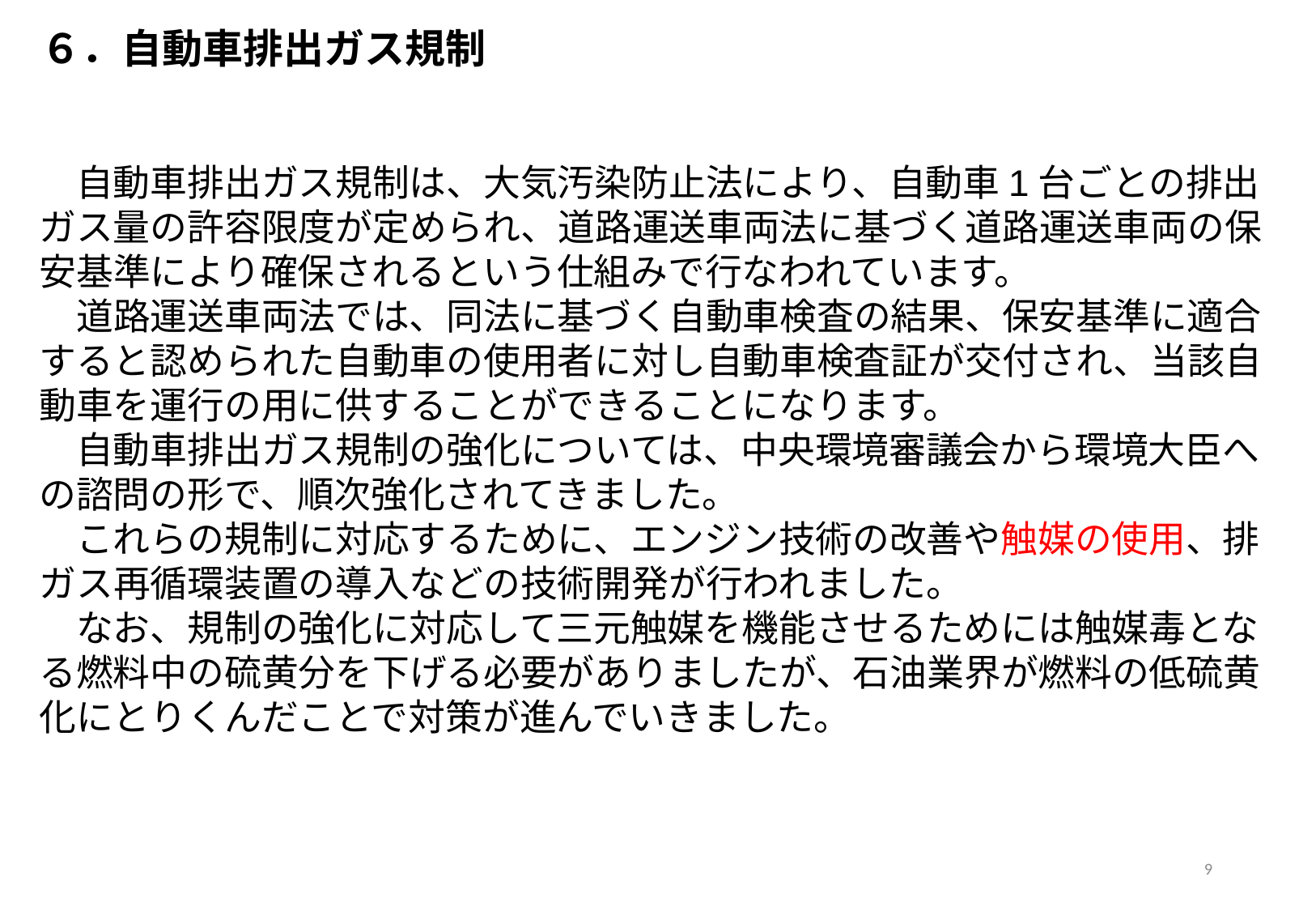

６．自動車排出ガス規制

　自動車排出ガス規制は、大気汚染防止法により、自動車1台ごとの排出ガス量の許容限度が定められ、道路運送車両法に基づく道路運送車両の保安基準により確保されるという仕組みで行なわれています。
　道路運送車両法では、同法に基づく自動車検査の結果、保安基準に適合すると認められた自動車の使用者に対し自動車検査証が交付され、当該自動車を運行の用に供することができることになります。
　自動車排出ガス規制の強化については、中央環境審議会から環境大臣への諮問の形で、順次強化されてきました。
　これらの規制に対応するために、エンジン技術の改善や触媒の使用、排ガス再循環装置の導入などの技術開発が行われました。
　なお、規制の強化に対応して三元触媒を機能させるためには触媒毒となる燃料中の硫黄分を下げる必要がありましたが、石油業界が燃料の低硫黄化にとりくんだことで対策が進んでいきました。

9